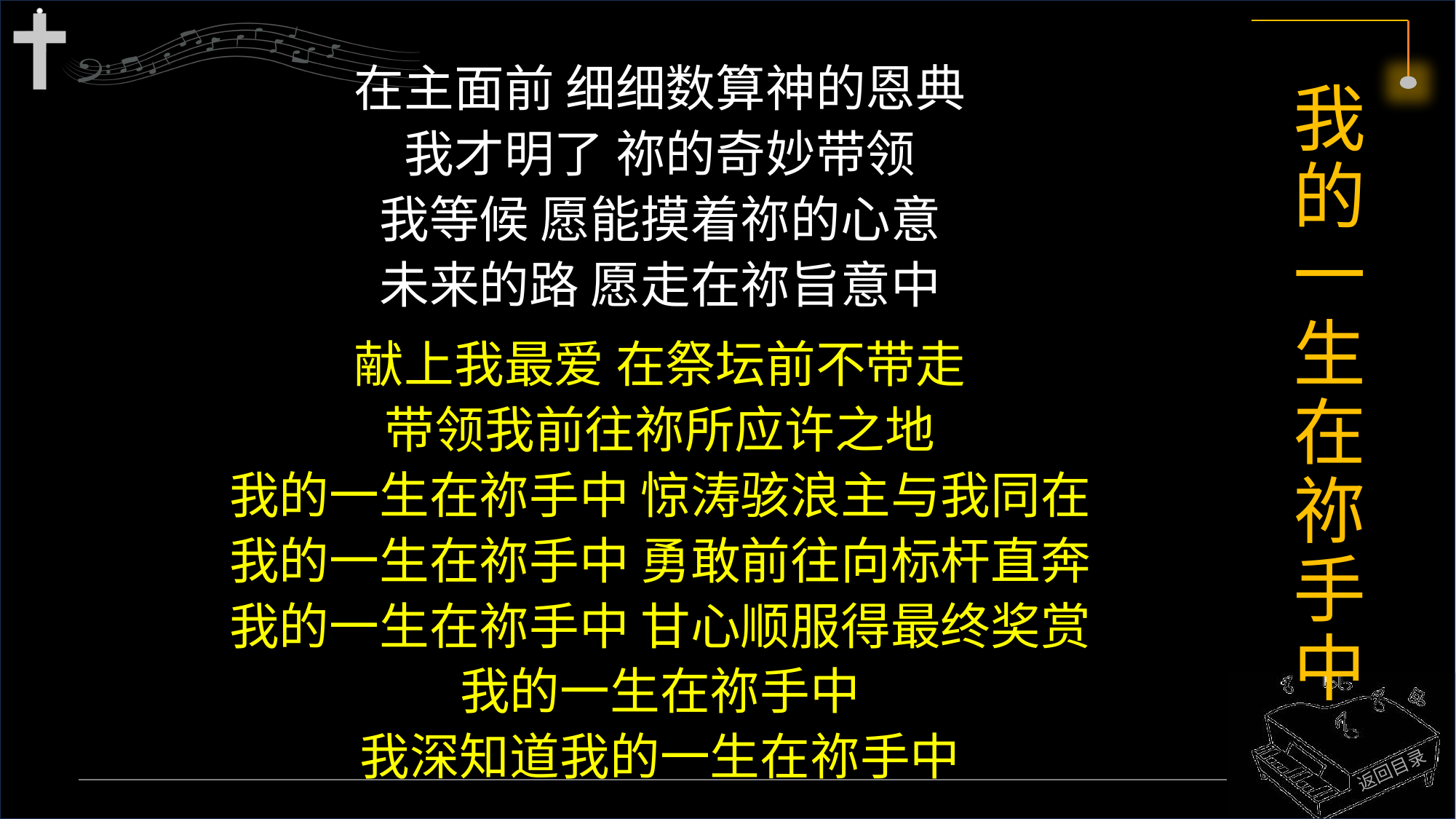

# 我的一生在祢手中
在主面前 细细数算神的恩典
我才明了 祢的奇妙带领
我等候 愿能摸着祢的心意
未来的路 愿走在祢旨意中

献上我最爱 在祭坛前不带走
带领我前往祢所应许之地
我的一生在祢手中 惊涛骇浪主与我同在
我的一生在祢手中 勇敢前往向标杆直奔
我的一生在祢手中 甘心顺服得最终奖赏
我的一生在祢手中
我深知道我的一生在祢手中